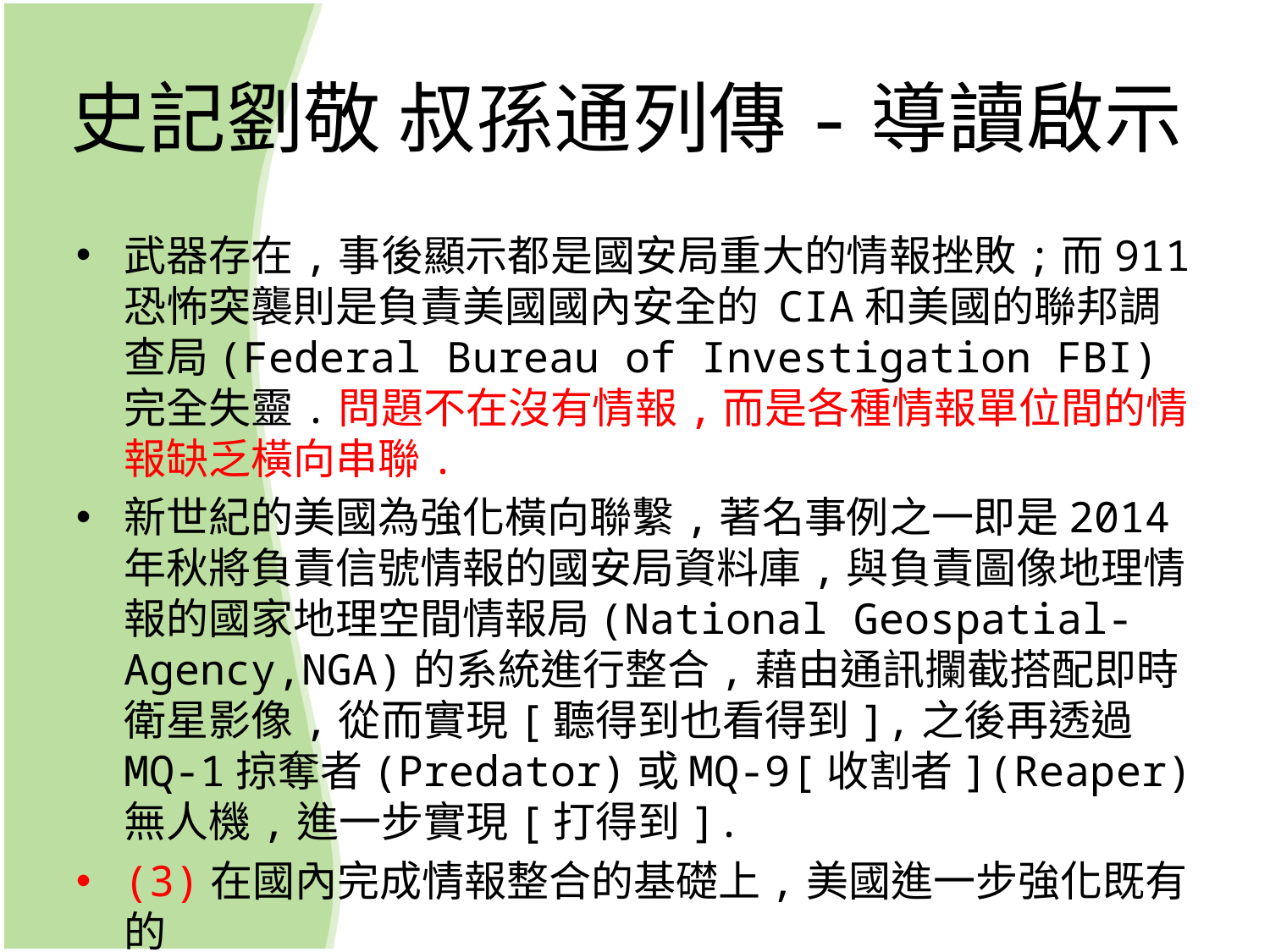

# 史記劉敬 叔孫通列傳-導讀啟示
武器存在,事後顯示都是國安局重大的情報挫敗;而911恐怖突襲則是負責美國國內安全的 CIA和美國的聯邦調查局(Federal Bureau of Investigation FBI)完全失靈.問題不在沒有情報,而是各種情報單位間的情報缺乏橫向串聯.
新世紀的美國為強化橫向聯繫,著名事例之一即是2014年秋將負責信號情報的國安局資料庫,與負責圖像地理情報的國家地理空間情報局(National Geospatial- Agency,NGA)的系統進行整合,藉由通訊攔截搭配即時衛星影像,從而實現[聽得到也看得到],之後再透過MQ-1掠奪者(Predator)或MQ-9[收割者](Reaper)無人機,進一步實現[打得到].
(3)在國內完成情報整合的基礎上,美國進一步強化既有的